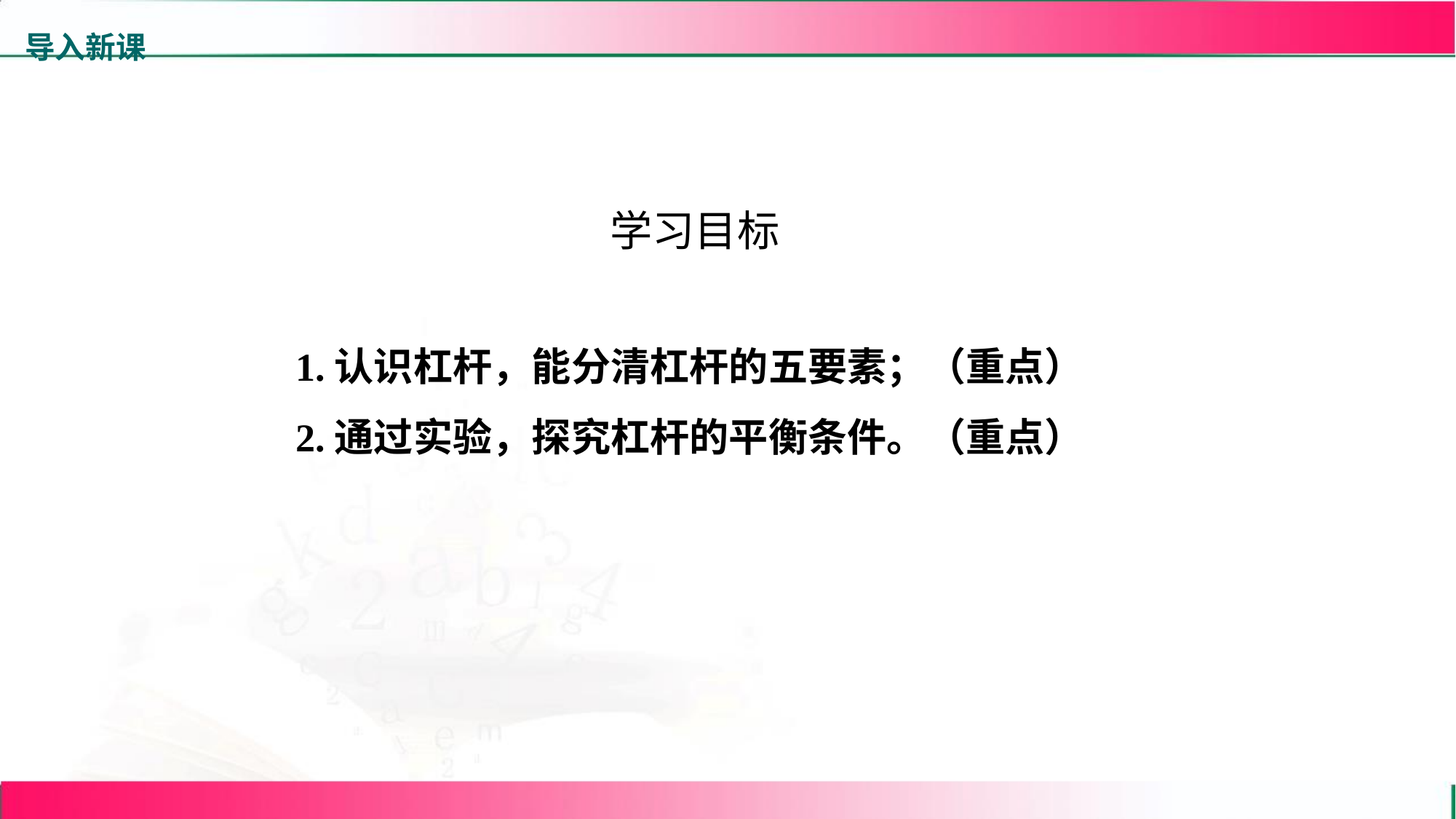

导入新课
学习目标
1.认识杠杆，能分清杠杆的五要素；（重点）
2.通过实验，探究杠杆的平衡条件。（重点）